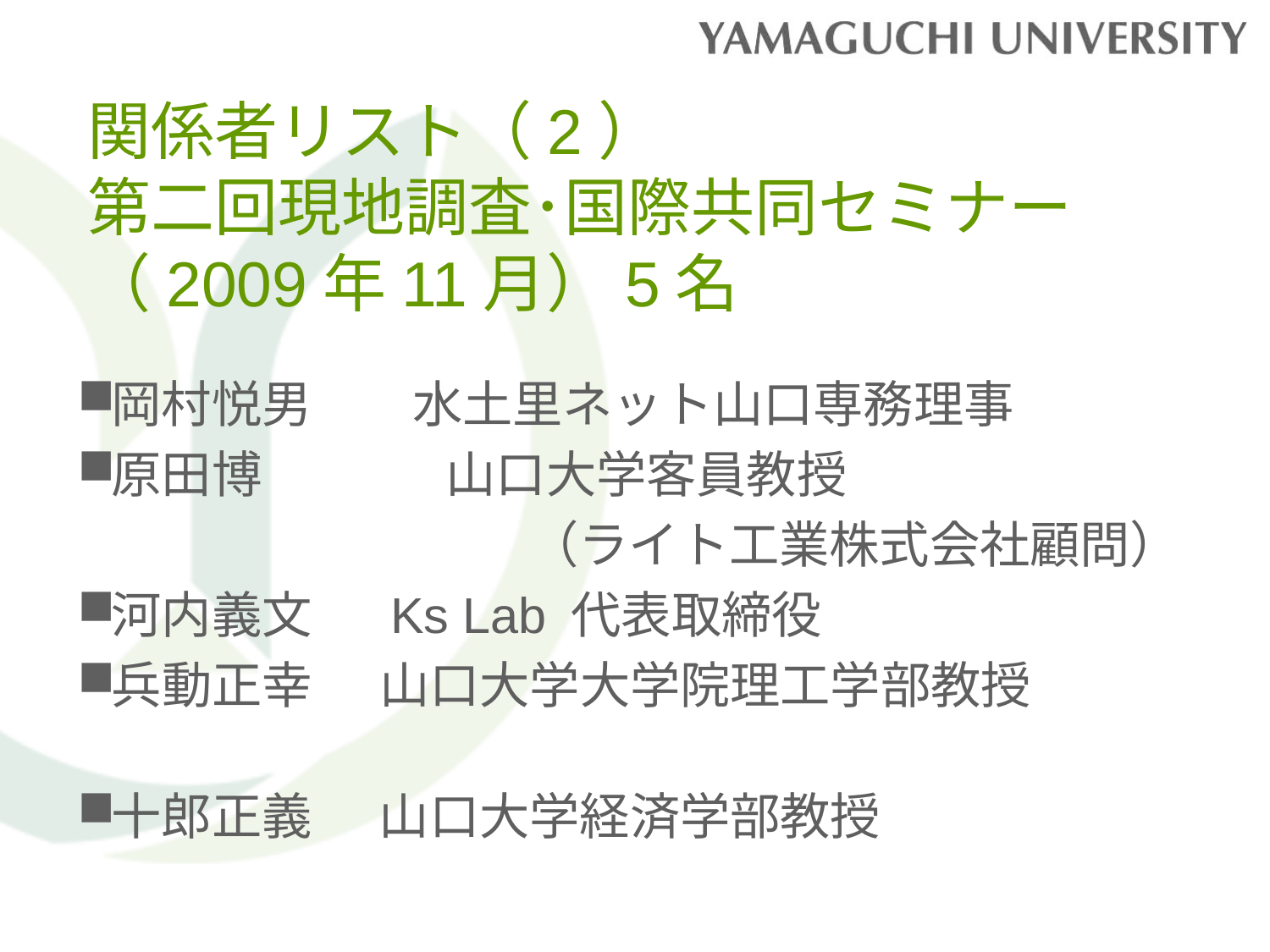

# 関係者リスト（2） 第二回現地調査･国際共同セミナー（2009年11月）5名
岡村悦男　　水土里ネット山口専務理事
原田博　　　   山口大学客員教授
　　　　　　　　　（ライト工業株式会社顧問）
河内義文      Ks Lab 代表取締役
兵動正幸      山口大学大学院理工学部教授
十郎正義      山口大学経済学部教授